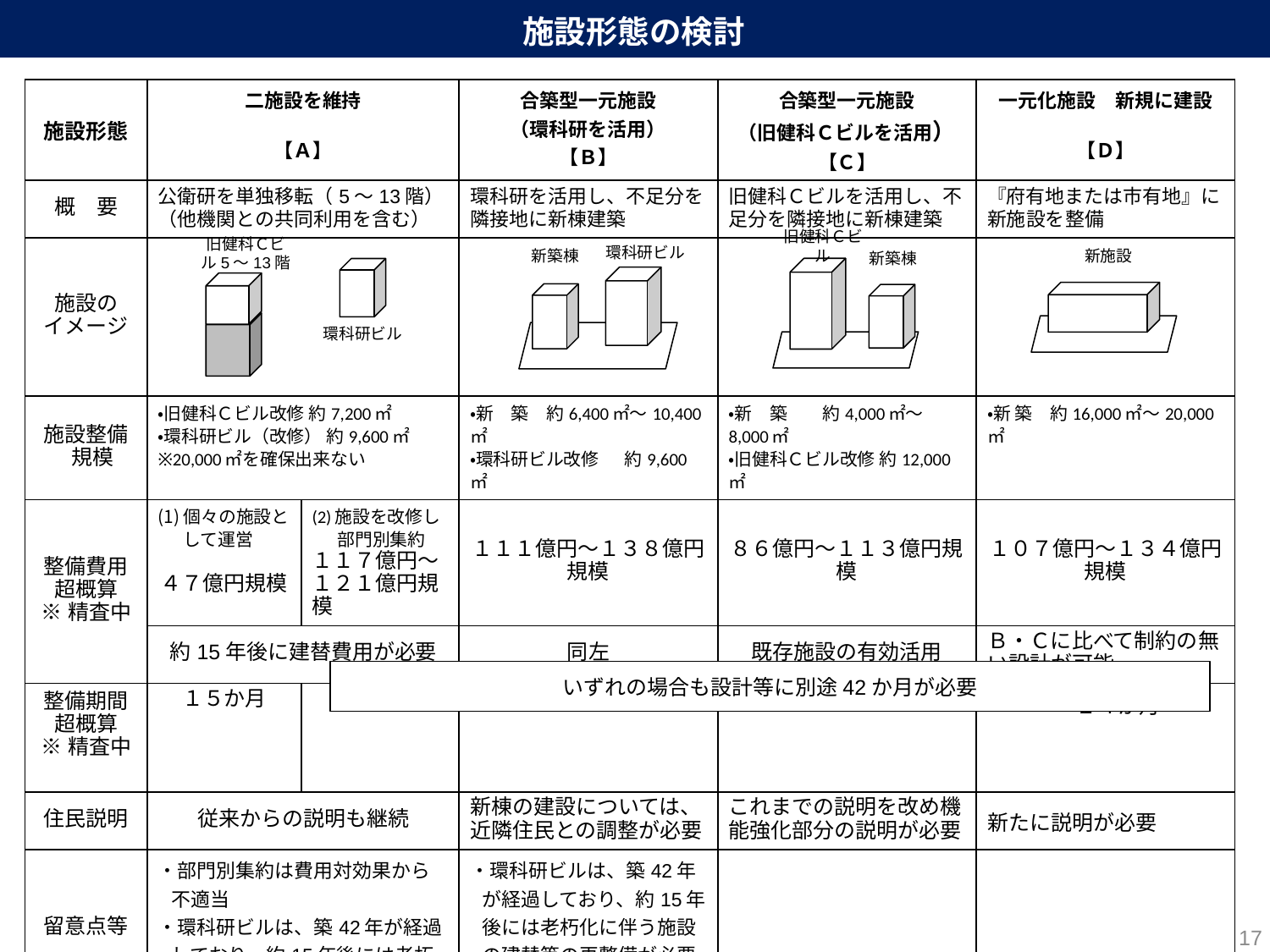

施設形態の検討
| 施設形態 | 二施設を維持 【Ａ】 |  | 合築型一元施設 （環科研を活用） 【Ｂ】 | 合築型一元施設 （旧健科Ｃビルを活用） 【Ｃ】 | 一元化施設　新規に建設 【Ｄ】 |
| --- | --- | --- | --- | --- | --- |
| 概　要 | 公衛研を単独移転（5～13階） （他機関との共同利用を含む） |  | 環科研を活用し、不足分を隣接地に新棟建築 | 旧健科Ｃビルを活用し、不足分を隣接地に新棟建築 | 『府有地または市有地』に新施設を整備 |
| 施設の イメージ |  |  |  |  |  |
| 施設整備 規模 | ・旧健科Ｃビル改修 約7,200㎡ ・環科研ビル（改修） 約9,600㎡ ※20,000㎡を確保出来ない |  | ・新　築　約6,400㎡～10,400㎡ ・環科研ビル改修 　 約9,600㎡ | ・新　築　　約4,000㎡～8,000㎡ ・旧健科Ｃビル改修 約12,000㎡ | ・新 築　約16,000㎡～20,000㎡ |
| 整備費用 超概算 ※精査中 | 個々の施設として運営 ４７億円規模 | (2)施設を改修し部門別集約 １１７億円～ １２１億円規模 | １１１億円～１３８億円規模 | ８６億円～１１３億円規模 | １０７億円～１３４億円規模 |
|  | 約15年後に建替費用が必要 |  | 同左 | 既存施設の有効活用 | Ｂ・Ｃに比べて制約の無い設計が可能 |
| 整備期間 超概算 ※精査中 | １５か月 | ３２か月 | ３２か月 | ～２１か月 | ２４か月 |
| 住民説明 | 従来からの説明も継続 |  | 新棟の建設については、近隣住民との調整が必要 | これまでの説明を改め機能強化部分の説明が必要 | 新たに説明が必要 |
| 留意点等 | ・部門別集約は費用対効果から不適当 ・環科研ビルは、築42年が経過しており、約15年後には老朽化に伴う施設の建替等の再整備が必要 |  | ・環科研ビルは、築42年が経過しており、約15年後には老朽化に伴う施設の建替等の再整備が必要 |  |  |
旧健科Ｃビル
新築棟

環科研ビル
新築棟

旧健科Ｃビル5～13階

環科研ビル
新施設

いずれの場合も設計等に別途42か月が必要
17